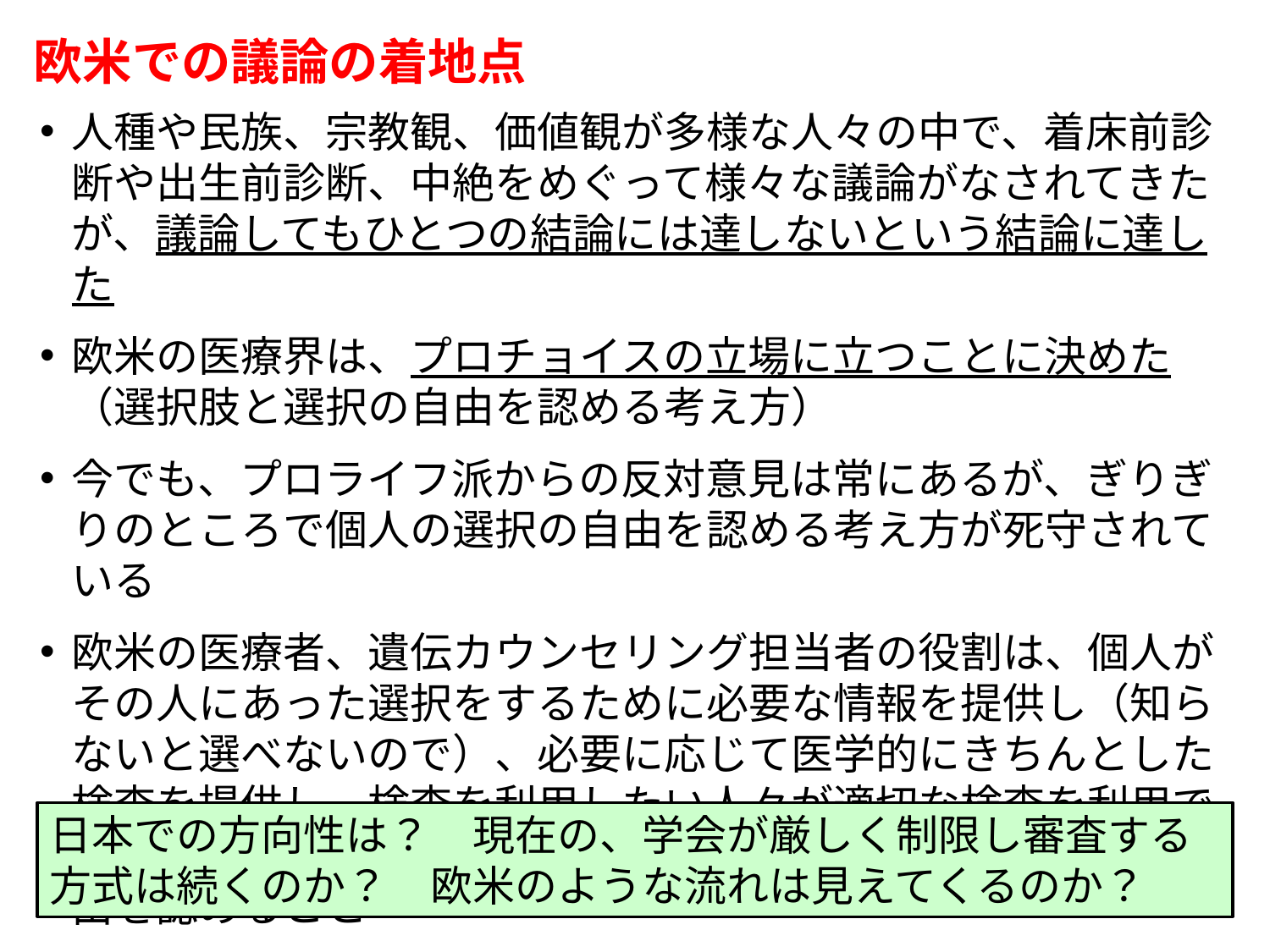

# 欧米での議論の着地点
人種や民族、宗教観、価値観が多様な人々の中で、着床前診断や出生前診断、中絶をめぐって様々な議論がなされてきたが、議論してもひとつの結論には達しないという結論に達した
欧米の医療界は、プロチョイスの立場に立つことに決めた（選択肢と選択の自由を認める考え方）
今でも、プロライフ派からの反対意見は常にあるが、ぎりぎりのところで個人の選択の自由を認める考え方が死守されている
欧米の医療者、遺伝カウンセリング担当者の役割は、個人がその人にあった選択をするために必要な情報を提供し（知らないと選べないので）、必要に応じて医学的にきちんとした検査を提供し、検査を利用したい人々が適切な検査を利用できるように、個人の知る権利、選ぶ権利を保証し、選択の自由を認めること
日本での方向性は？　現在の、学会が厳しく制限し審査する方式は続くのか？　欧米のような流れは見えてくるのか？